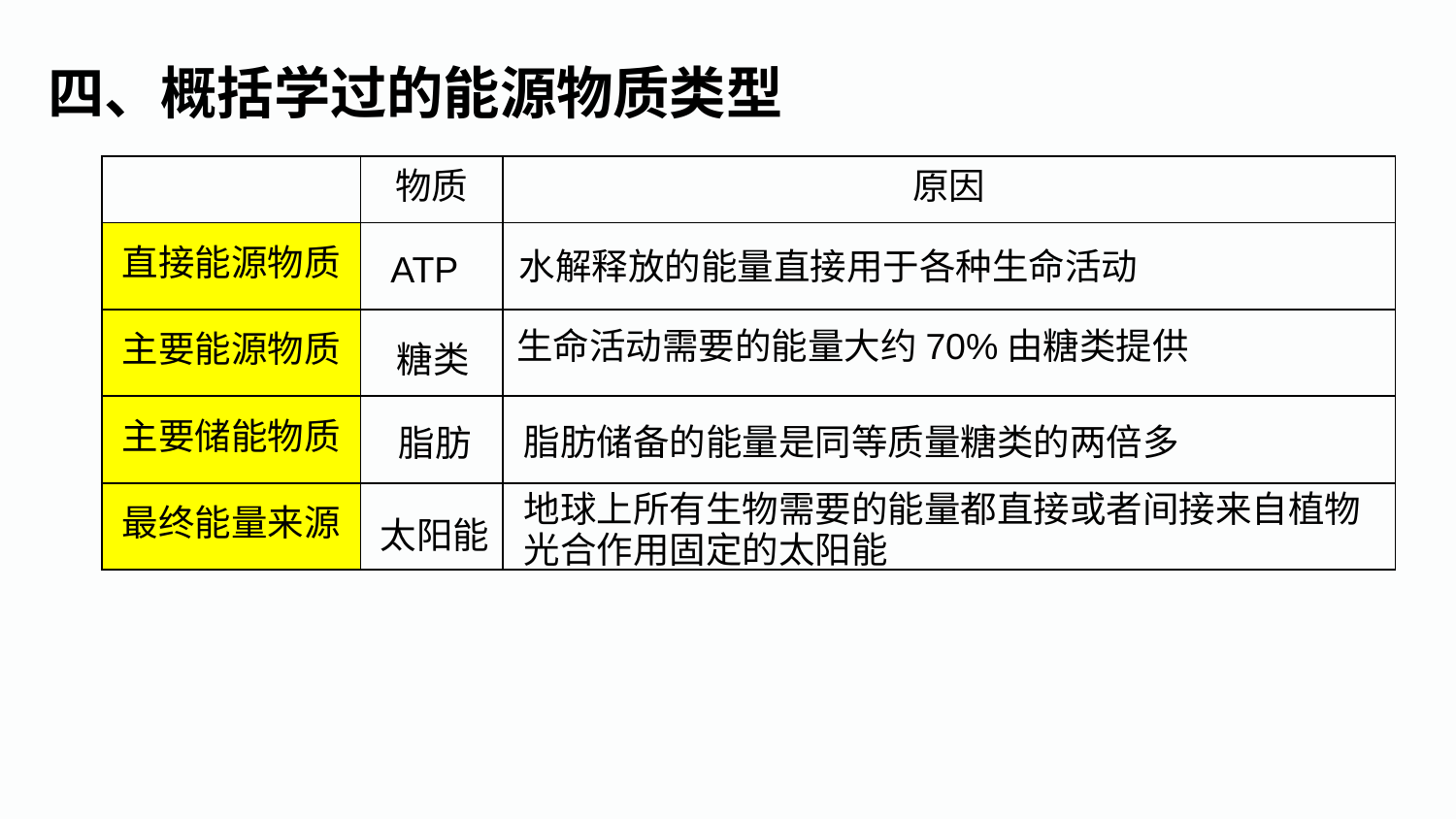

四、概括学过的能源物质类型
|  | 物质 | 原因 |
| --- | --- | --- |
| 直接能源物质 |  |  |
| 主要能源物质 |  |  |
| 主要储能物质 |  |  |
| 最终能量来源 |  |  |
水解释放的能量直接用于各种生命活动
ATP
生命活动需要的能量大约70%由糖类提供
糖类
脂肪储备的能量是同等质量糖类的两倍多
脂肪
地球上所有生物需要的能量都直接或者间接来自植物光合作用固定的太阳能
太阳能